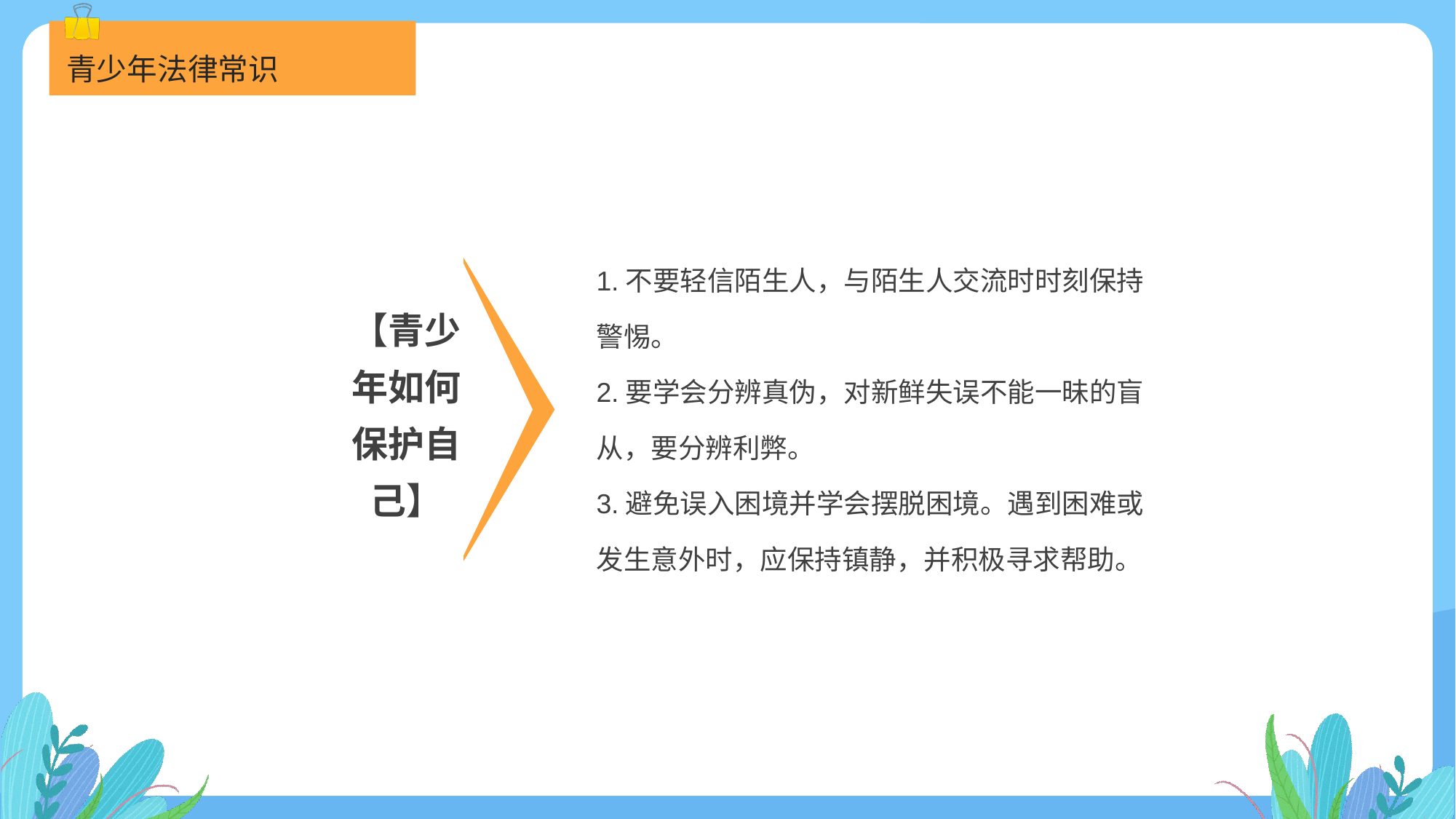

青少年法律常识
1.不要轻信陌生人，与陌生人交流时时刻保持警惕。
2.要学会分辨真伪，对新鲜失误不能一昧的盲从，要分辨利弊。
3.避免误入困境并学会摆脱困境。遇到困难或发生意外时，应保持镇静，并积极寻求帮助。

【青少年如何保护自己】